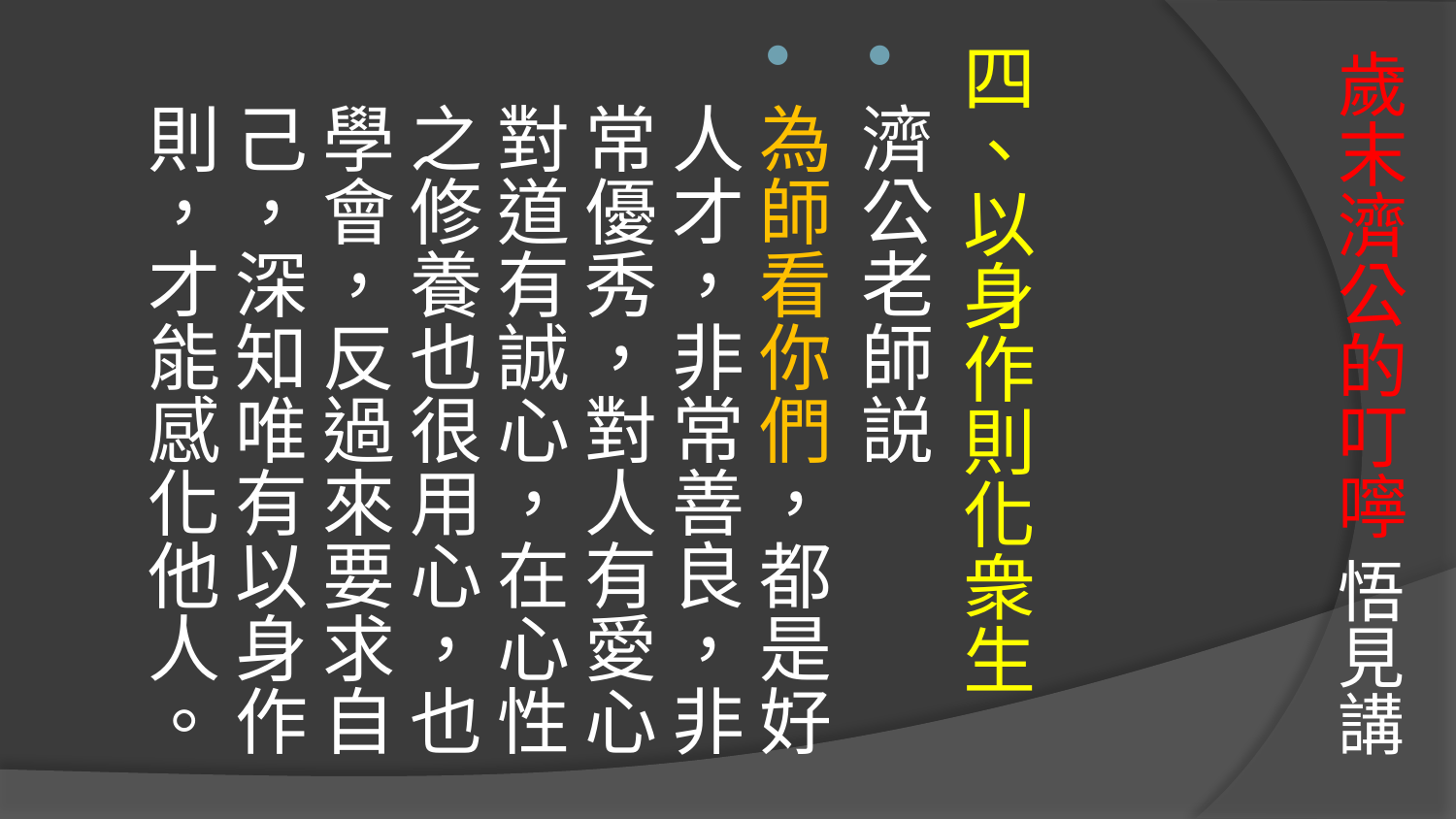

# 歲末濟公的叮嚀 悟見講
四、以身作則化衆生
濟公老師説
為師看你們，都是好人才，非常善良，非常優秀，對人有愛心對道有誠心，在心性之修養也很用心，也學會，反過來要求自己，深知唯有以身作則，才能感化他人。